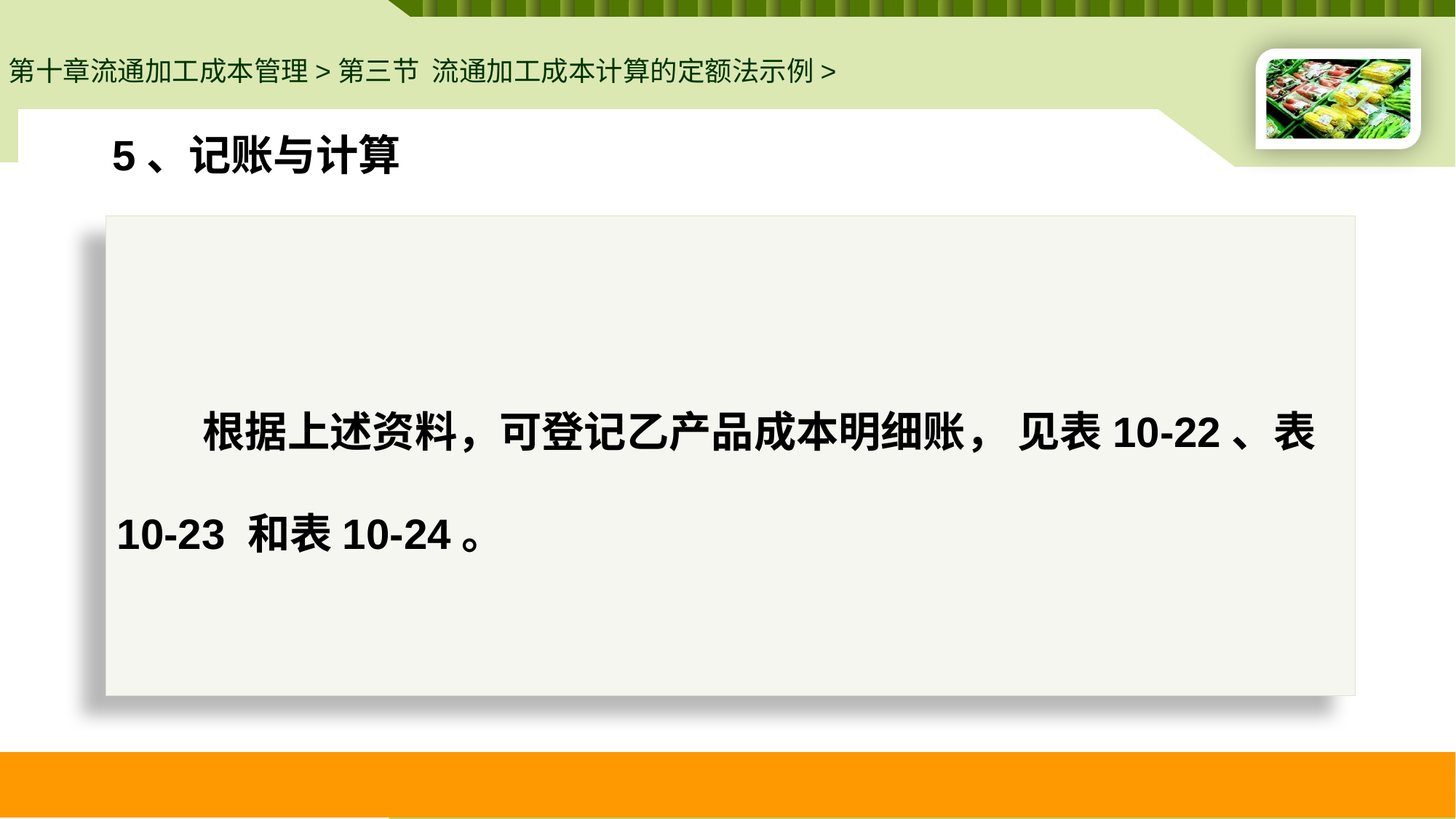

第十章流通加工成本管理>第三节  流通加工成本计算的定额法示例>
# 5、记账与计算
根据上述资料，可登记乙产品成本明细账， 见表10-22、表10-23 和表10-24。